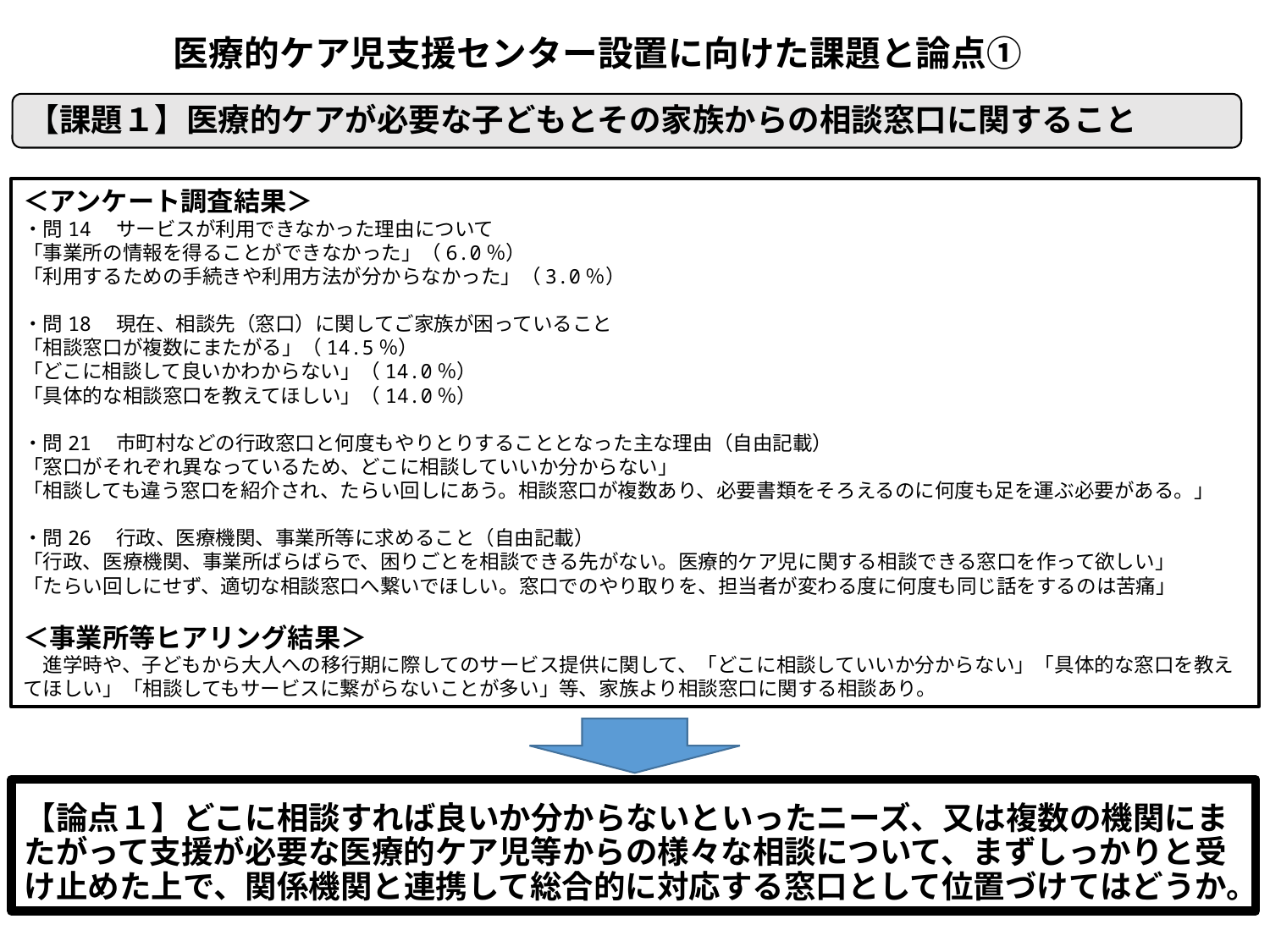

医療的ケア児支援センター設置に向けた課題と論点①
【課題１】医療的ケアが必要な子どもとその家族からの相談窓口に関すること
＜アンケート調査結果＞
・問14　サービスが利用できなかった理由について
「事業所の情報を得ることができなかった」（6.0％）
「利用するための手続きや利用方法が分からなかった」（3.0％）

・問18　現在、相談先（窓口）に関してご家族が困っていること
「相談窓口が複数にまたがる」（14.5％）
「どこに相談して良いかわからない」（14.0％）
「具体的な相談窓口を教えてほしい」（14.0％）

・問21　市町村などの行政窓口と何度もやりとりすることとなった主な理由（自由記載）
「窓口がそれぞれ異なっているため、どこに相談していいか分からない」
「相談しても違う窓口を紹介され、たらい回しにあう。相談窓口が複数あり、必要書類をそろえるのに何度も足を運ぶ必要がある。」

・問26　行政、医療機関、事業所等に求めること（自由記載）
「行政、医療機関、事業所ばらばらで、困りごとを相談できる先がない。医療的ケア児に関する相談できる窓口を作って欲しい」
「たらい回しにせず、適切な相談窓口へ繋いでほしい。窓口でのやり取りを、担当者が変わる度に何度も同じ話をするのは苦痛」

＜事業所等ヒアリング結果＞
　進学時や、子どもから大人への移行期に際してのサービス提供に関して、「どこに相談していいか分からない」「具体的な窓口を教えてほしい」「相談してもサービスに繋がらないことが多い」等、家族より相談窓口に関する相談あり。

【論点１】どこに相談すれば良いか分からないといったニーズ、又は複数の機関にまたがって支援が必要な医療的ケア児等からの様々な相談について、まずしっかりと受け止めた上で、関係機関と連携して総合的に対応する窓口として位置づけてはどうか。